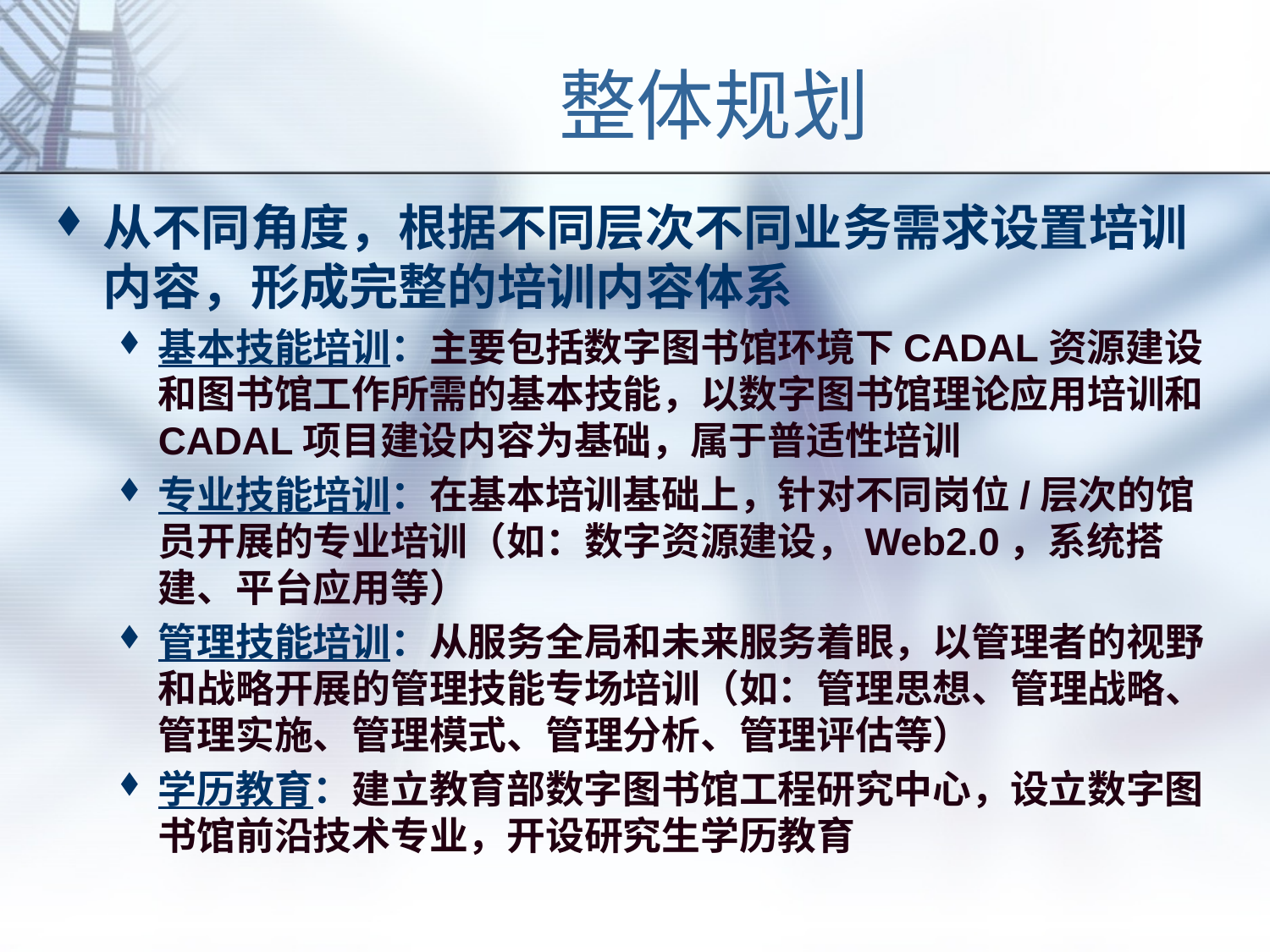

# 整体规划
从不同角度，根据不同层次不同业务需求设置培训内容，形成完整的培训内容体系
基本技能培训：主要包括数字图书馆环境下CADAL资源建设和图书馆工作所需的基本技能，以数字图书馆理论应用培训和CADAL项目建设内容为基础，属于普适性培训
专业技能培训：在基本培训基础上，针对不同岗位/层次的馆员开展的专业培训（如：数字资源建设，Web2.0，系统搭建、平台应用等）
管理技能培训：从服务全局和未来服务着眼，以管理者的视野和战略开展的管理技能专场培训（如：管理思想、管理战略、管理实施、管理模式、管理分析、管理评估等）
学历教育：建立教育部数字图书馆工程研究中心，设立数字图书馆前沿技术专业，开设研究生学历教育